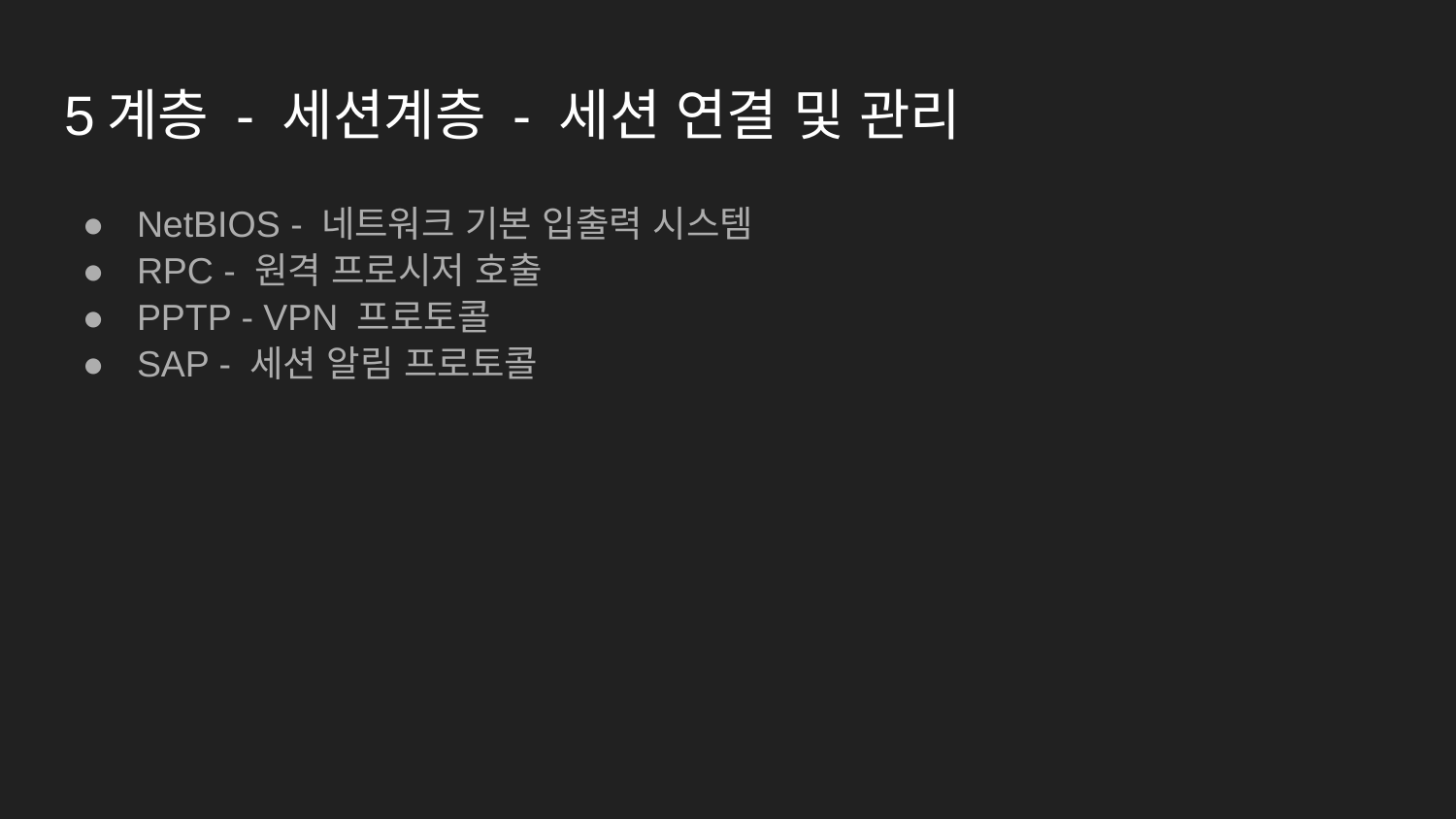

# 5계층 - 세션계층 - 세션 연결 및 관리
NetBIOS - 네트워크 기본 입출력 시스템
RPC - 원격 프로시저 호출
PPTP - VPN 프로토콜
SAP - 세션 알림 프로토콜